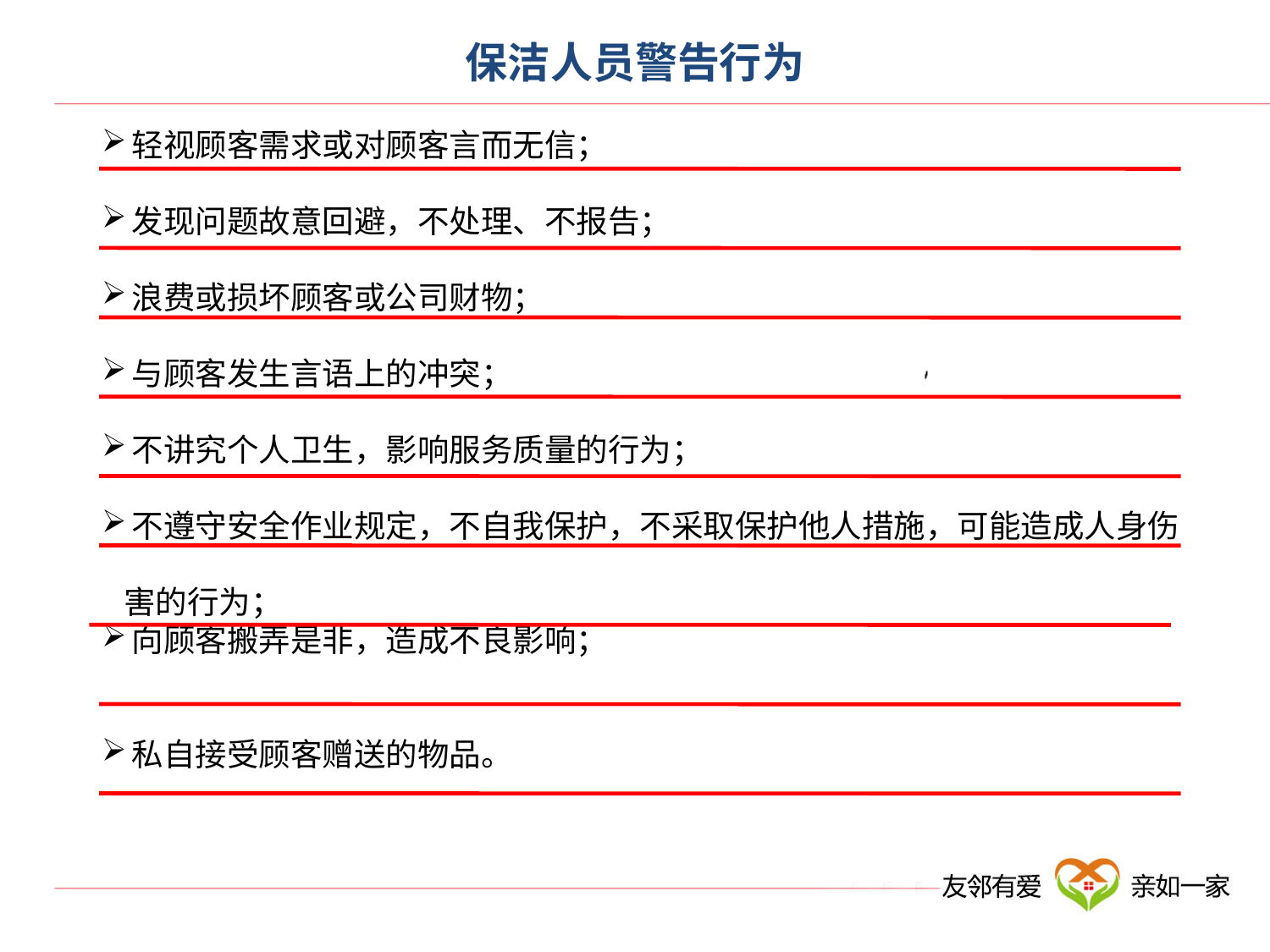

# 保洁人员警告行为
轻视顾客需求或对顾客言而无信；

发现问题故意回避，不处理、不报告；

浪费或损坏顾客或公司财物；

与顾客发生言语上的冲突；

不讲究个人卫生，影响服务质量的行为；

不遵守安全作业规定，不自我保护，不采取保护他人措施，可能造成人身伤

  害的行为；
向顾客搬弄是非，造成不良影响；

私自接受顾客赠送的物品。